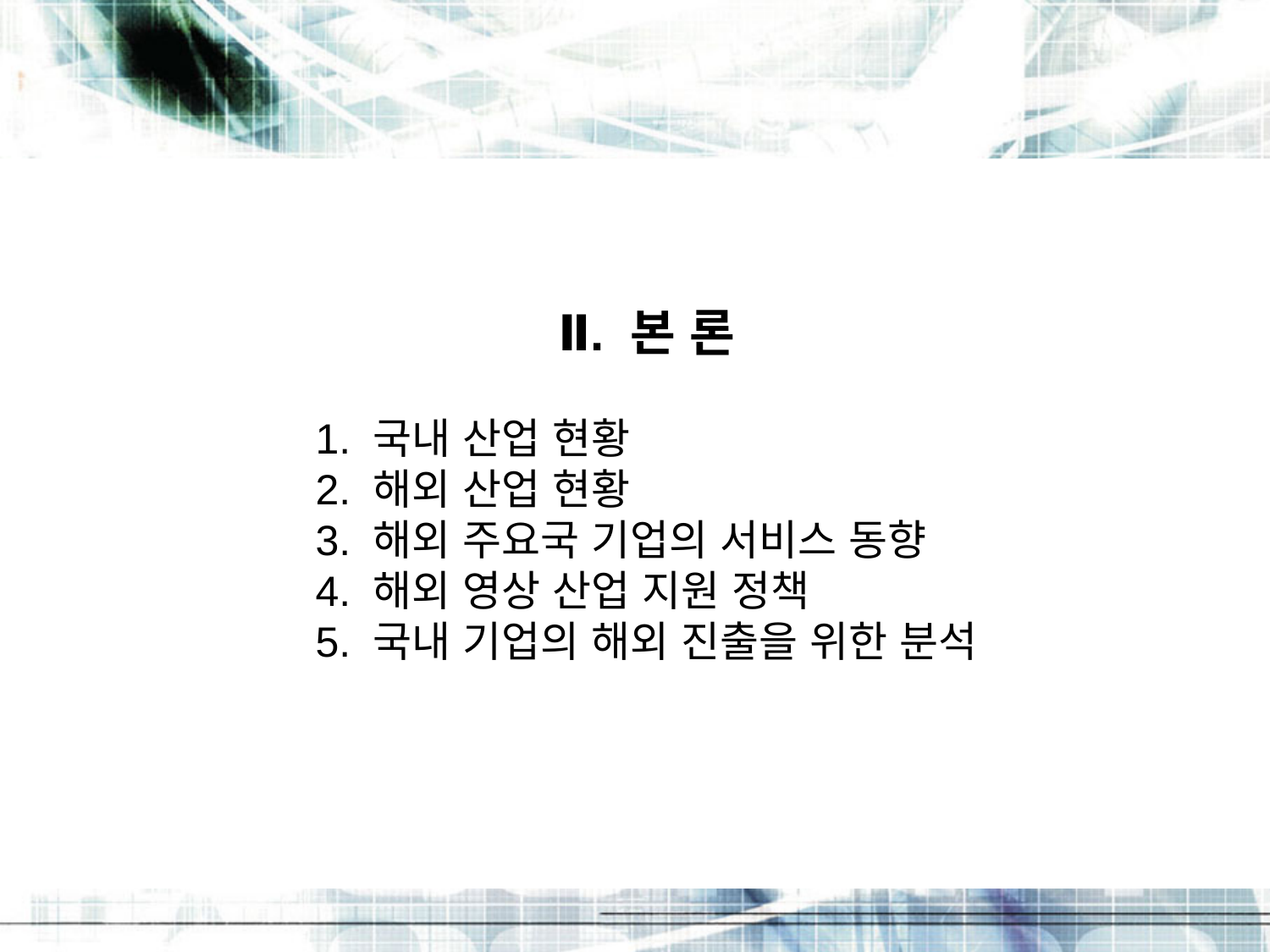

Ⅱ. 본 론

1. 국내 산업 현황
2. 해외 산업 현황
3. 해외 주요국 기업의 서비스 동향
4. 해외 영상 산업 지원 정책
5. 국내 기업의 해외 진출을 위한 분석